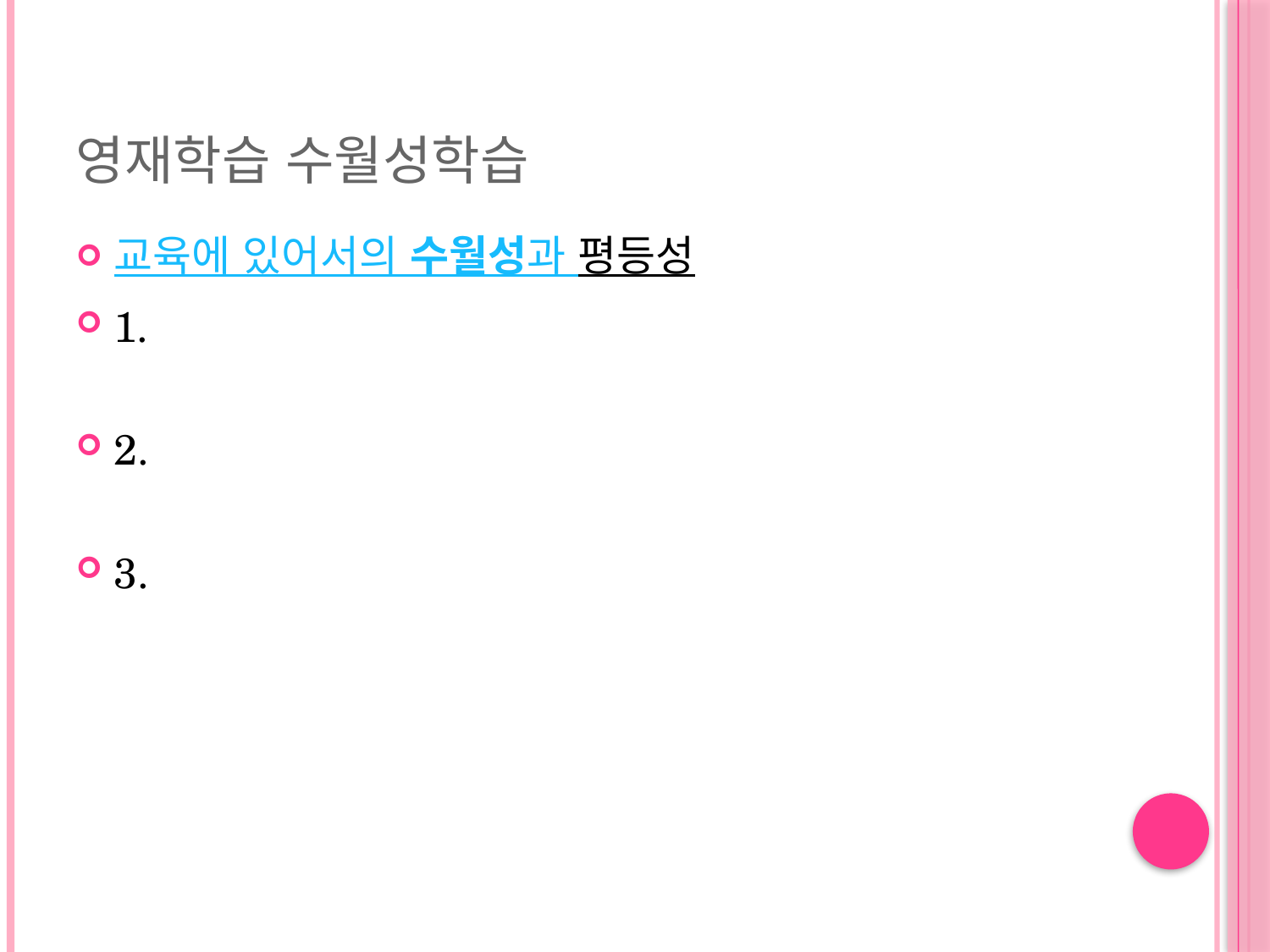

# 영재학습 수월성학습
교육에 있어서의 수월성과 평등성
1.

2.

3.